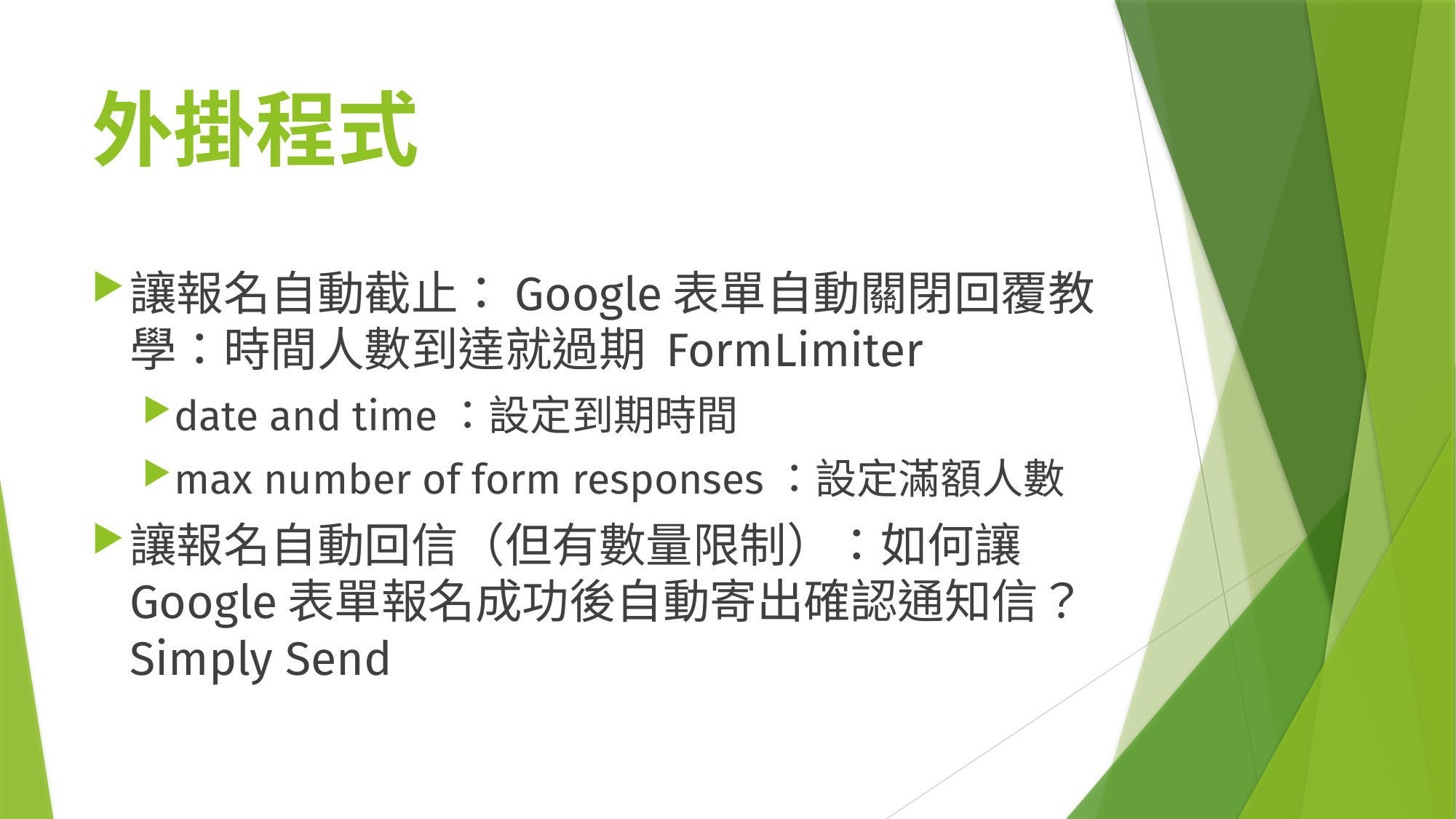

# 外掛程式
讓報名自動截止：Google表單自動關閉回覆教學：時間人數到達就過期 FormLimiter
date and time：設定到期時間
max number of form responses：設定滿額人數
讓報名自動回信（但有數量限制）：如何讓Google表單報名成功後自動寄出確認通知信？
Simply Send